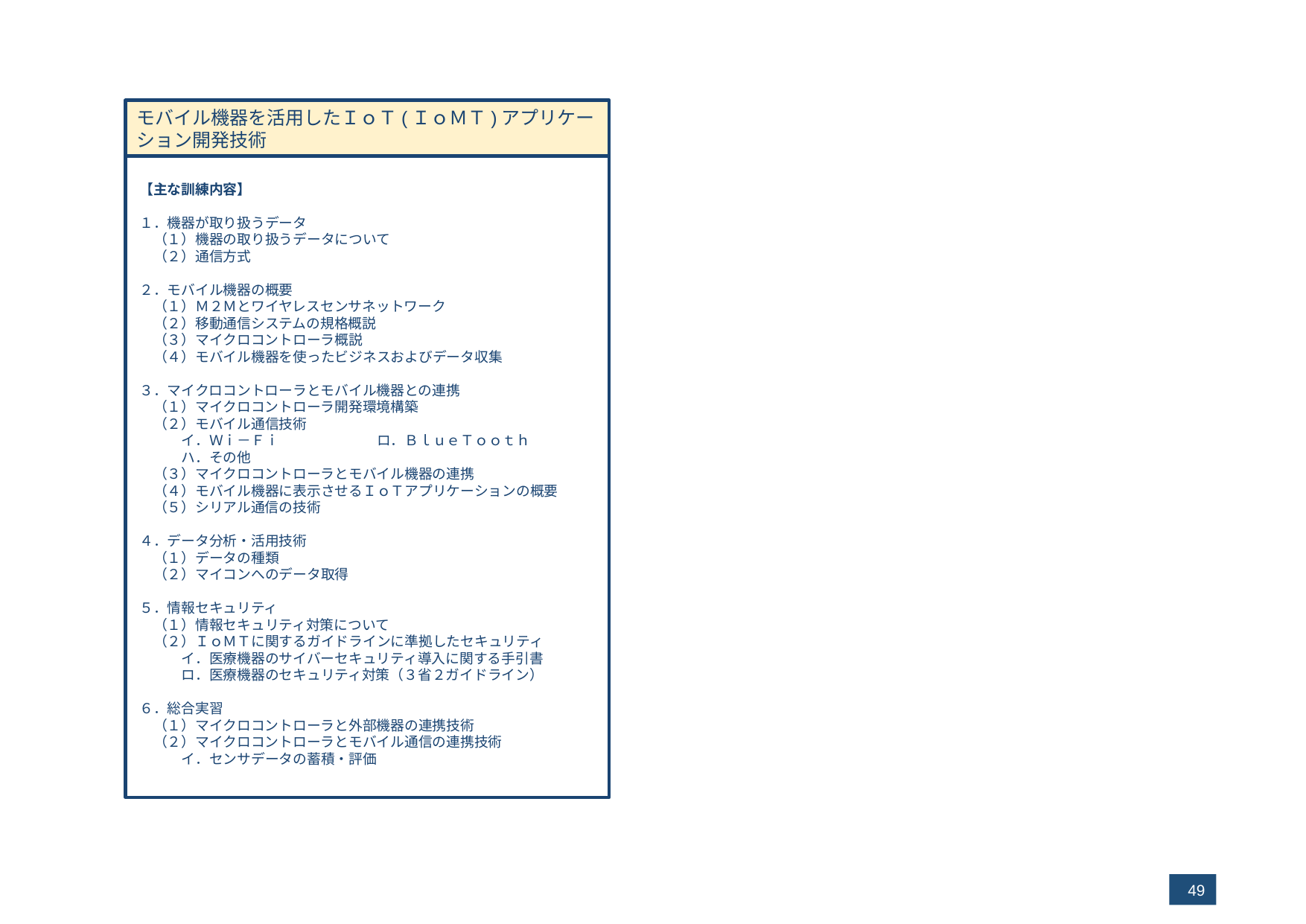

モバイル機器を活用したＩｏＴ(ＩｏＭＴ)アプリケーション開発技術

【主な訓練内容】

１．機器が取り扱うデータ
　（１）機器の取り扱うデータについて
　（２）通信方式

２．モバイル機器の概要
　（１）Ｍ２Ｍとワイヤレスセンサネットワーク
　（２）移動通信システムの規格概説
　（３）マイクロコントローラ概説
　（４）モバイル機器を使ったビジネスおよびデータ収集

３．マイクロコントローラとモバイル機器との連携
　（１）マイクロコントローラ開発環境構築
　（２）モバイル通信技術
　　　イ．Ｗｉ－Ｆｉ	　ロ．ＢｌｕｅＴｏｏｔｈ
　　　ハ．その他
　（３）マイクロコントローラとモバイル機器の連携
　（４）モバイル機器に表示させるＩｏＴアプリケーションの概要
　（５）シリアル通信の技術

４．データ分析・活用技術
　（１）データの種類
　（２）マイコンへのデータ取得

５．情報セキュリティ
　（１）情報セキュリティ対策について
　（２）ＩｏＭＴに関するガイドラインに準拠したセキュリティ
　　　イ．医療機器のサイバーセキュリティ導入に関する手引書
　　　ロ．医療機器のセキュリティ対策（３省２ガイドライン）

６．総合実習
　（１）マイクロコントローラと外部機器の連携技術
　（２）マイクロコントローラとモバイル通信の連携技術
　　　イ．センサデータの蓄積・評価
49